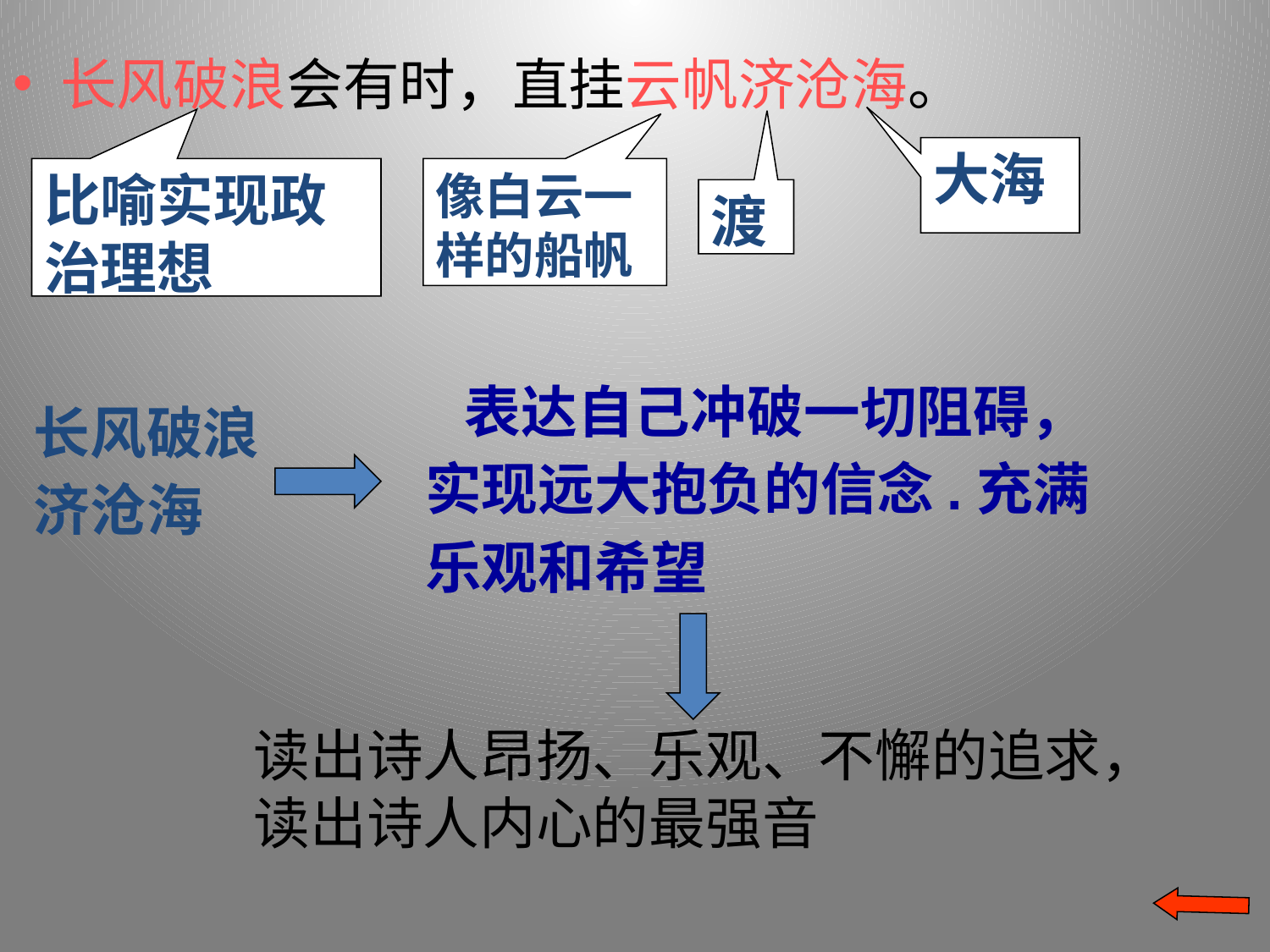

长风破浪会有时，直挂云帆济沧海。
大海
比喻实现政治理想
像白云一样的船帆
渡
  表达自己冲破一切阻碍，实现远大抱负的信念.充满乐观和希望
长风破浪
济沧海

读出诗人昂扬、乐观、不懈的追求，读出诗人内心的最强音